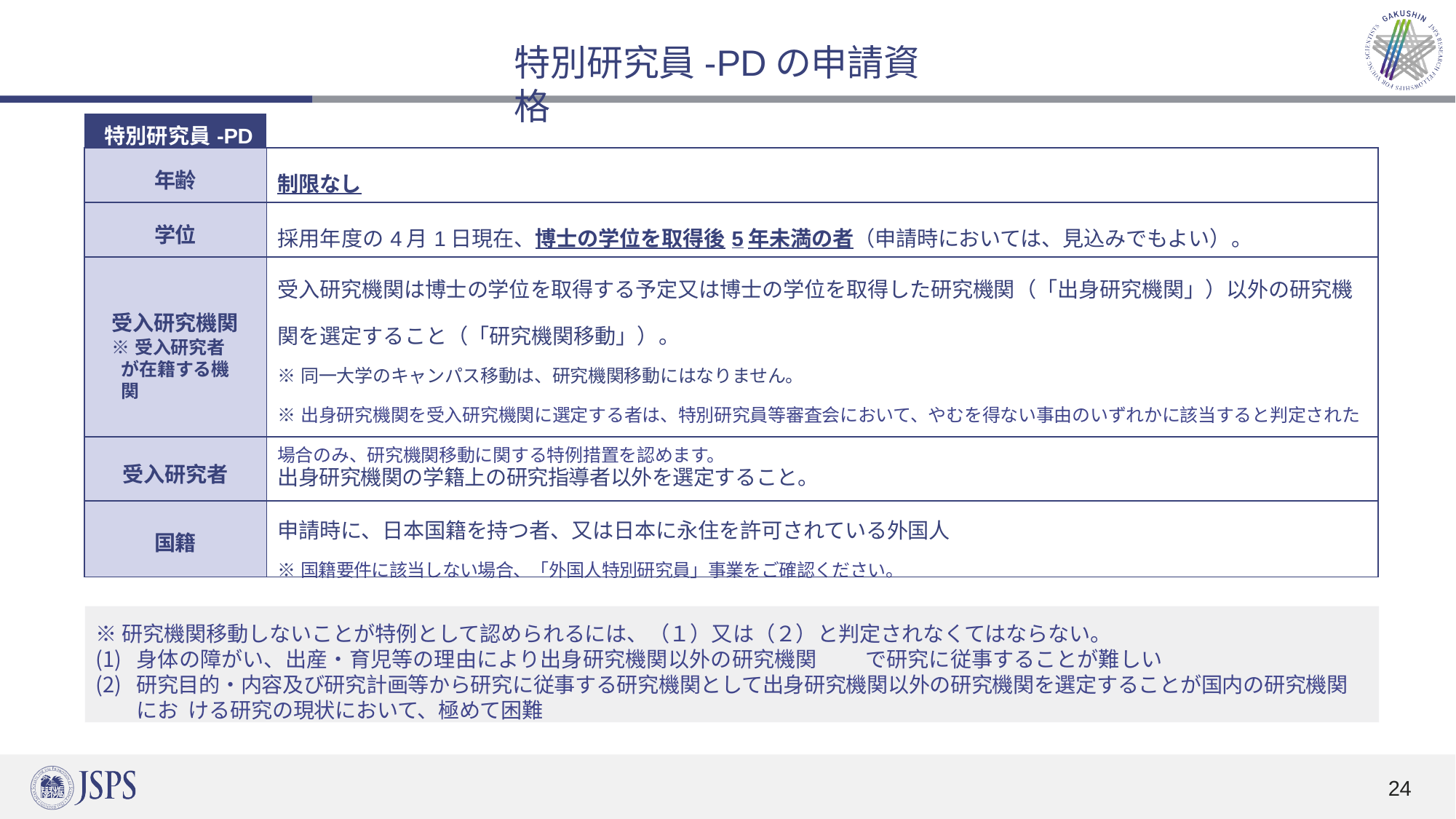

# 特別研究員-PDの申請資格
| 特別研究員-PD |  |
| --- | --- |
| 年齢 | 制限なし |
| 学位 | 採用年度の4月1日現在、博士の学位を取得後5年未満の者（申請時においては、見込みでもよい）。 |
| 受入研究機関 ※受入研究者が在籍する機関 | 受入研究機関は博士の学位を取得する予定又は博士の学位を取得した研究機関（「出身研究機関」）以外の研究機関を選定すること（「研究機関移動」）。 ※同一大学のキャンパス移動は、研究機関移動にはなりません。 ※出身研究機関を受入研究機関に選定する者は、特別研究員等審査会において、やむを得ない事由のいずれかに該当すると判定された場合のみ、研究機関移動に関する特例措置を認めます。 |
| 受入研究者 | 出身研究機関の学籍上の研究指導者以外を選定すること。 |
| 国籍 | 申請時に、日本国籍を持つ者、又は日本に永住を許可されている外国人 ※国籍要件に該当しない場合、「外国人特別研究員」事業をご確認ください。 |
※研究機関移動しないことが特例として認められるには、（１）又は（２）と判定されなくてはならない。
身体の障がい、出産・育児等の理由により出身研究機関以外の研究機関	で研究に従事することが難しい
研究目的・内容及び研究計画等から研究に従事する研究機関として出身研究機関以外の研究機関を選定することが国内の研究機関にお	ける研究の現状において、極めて困難
24